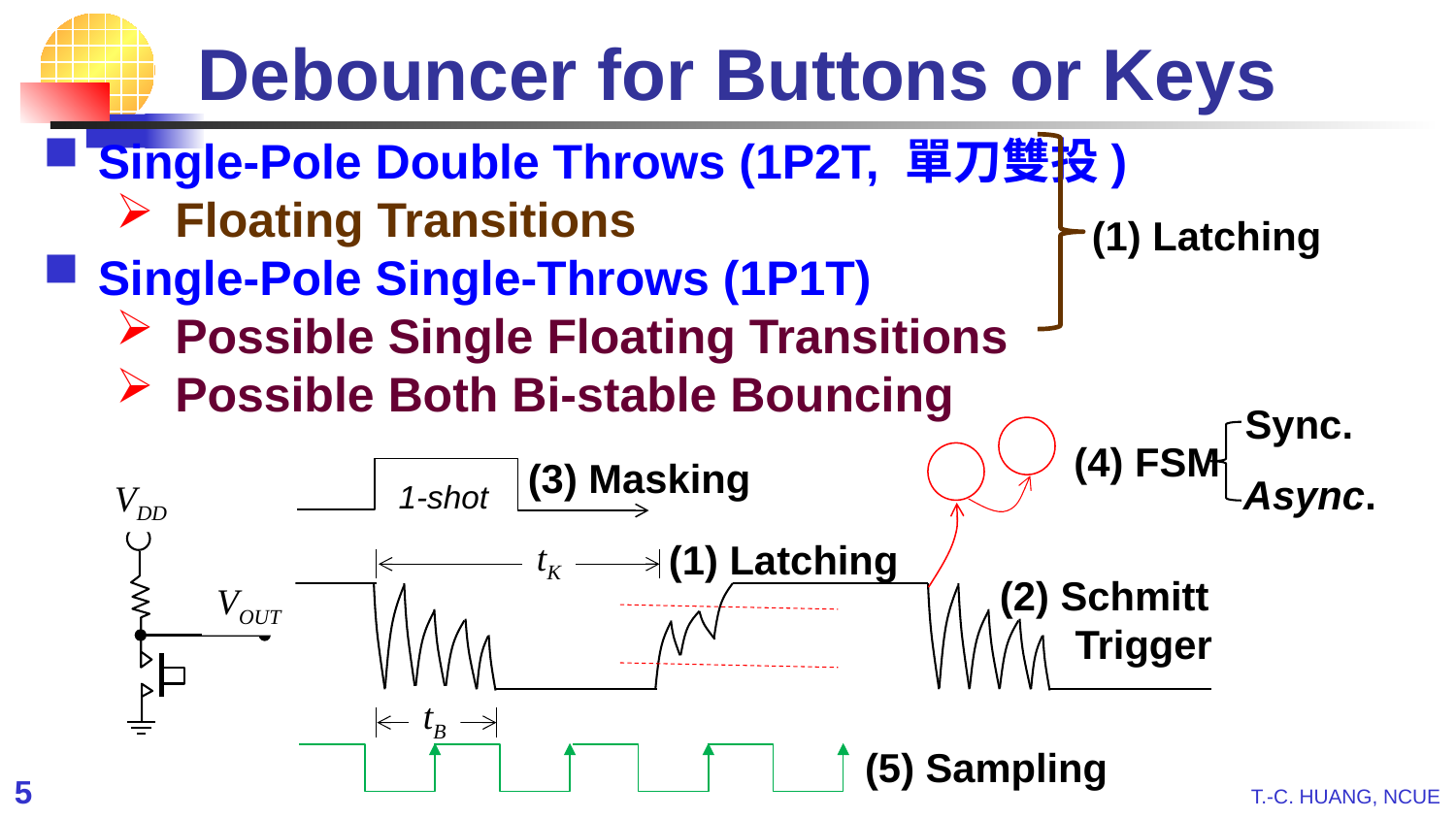

# Debouncer for Buttons or Keys
Single-Pole Double Throws (1P2T, 單刀雙投)
 Floating Transitions
Single-Pole Single-Throws (1P1T)
 Possible Single Floating Transitions
 Possible Both Bi-stable Bouncing

(1) Latching
Sync.

(4) FSM

Async.

(3) Masking

VDD
1-shot

tK
(1) Latching
(2) Schmitt
      Trigger
VOUT
tB
(5) Sampling